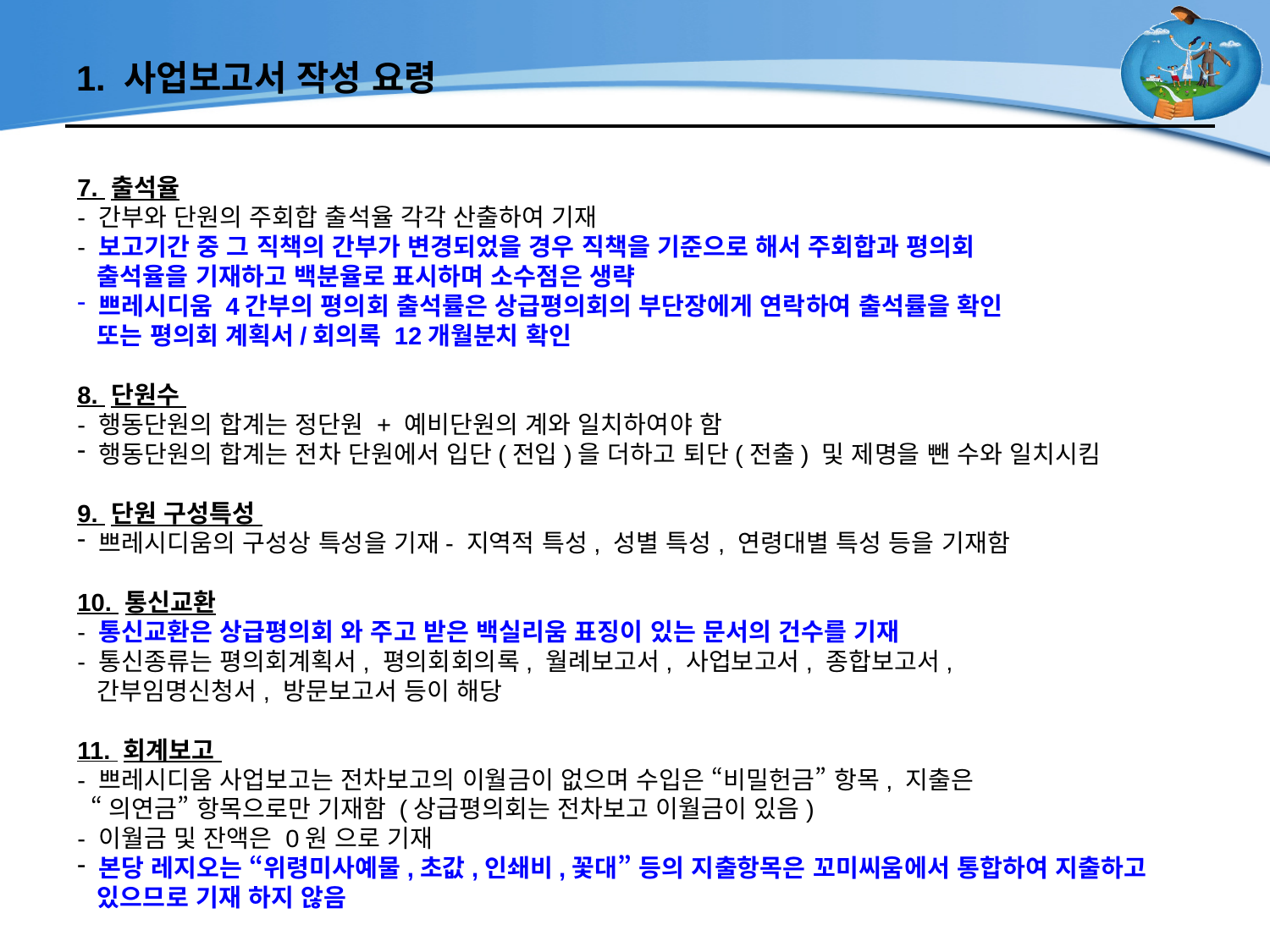

# 1. 사업보고서 작성 요령
7. 출석율
- 간부와 단원의 주회합 출석율 각각 산출하여 기재
- 보고기간 중 그 직책의 간부가 변경되었을 경우 직책을 기준으로 해서 주회합과 평의회
  출석율을 기재하고 백분율로 표시하며 소수점은 생략
 쁘레시디움 4간부의 평의회 출석률은 상급평의회의 부단장에게 연락하여 출석률을 확인
  또는 평의회 계획서/회의록 12개월분치 확인

8. 단원수
- 행동단원의 합계는 정단원 + 예비단원의 계와 일치하여야 함
 행동단원의 합계는 전차 단원에서 입단(전입)을 더하고 퇴단(전출) 및 제명을 뺀 수와 일치시킴

9. 단원 구성특성
 쁘레시디움의 구성상 특성을 기재- 지역적 특성, 성별 특성, 연령대별 특성 등을 기재함

10. 통신교환
- 통신교환은 상급평의회 와 주고 받은 백실리움 표징이 있는 문서의 건수를 기재
- 통신종류는 평의회계획서, 평의회회의록, 월례보고서, 사업보고서, 종합보고서,
  간부임명신청서, 방문보고서 등이 해당

11. 회계보고
- 쁘레시디움 사업보고는 전차보고의 이월금이 없으며 수입은 “비밀헌금” 항목, 지출은
  “의연금” 항목으로만 기재함 (상급평의회는 전차보고 이월금이 있음)
- 이월금 및 잔액은 0원 으로 기재
 본당 레지오는 “위령미사예물,초값,인쇄비,꽃대” 등의 지출항목은 꼬미씨움에서 통합하여 지출하고
  있으므로 기재 하지 않음